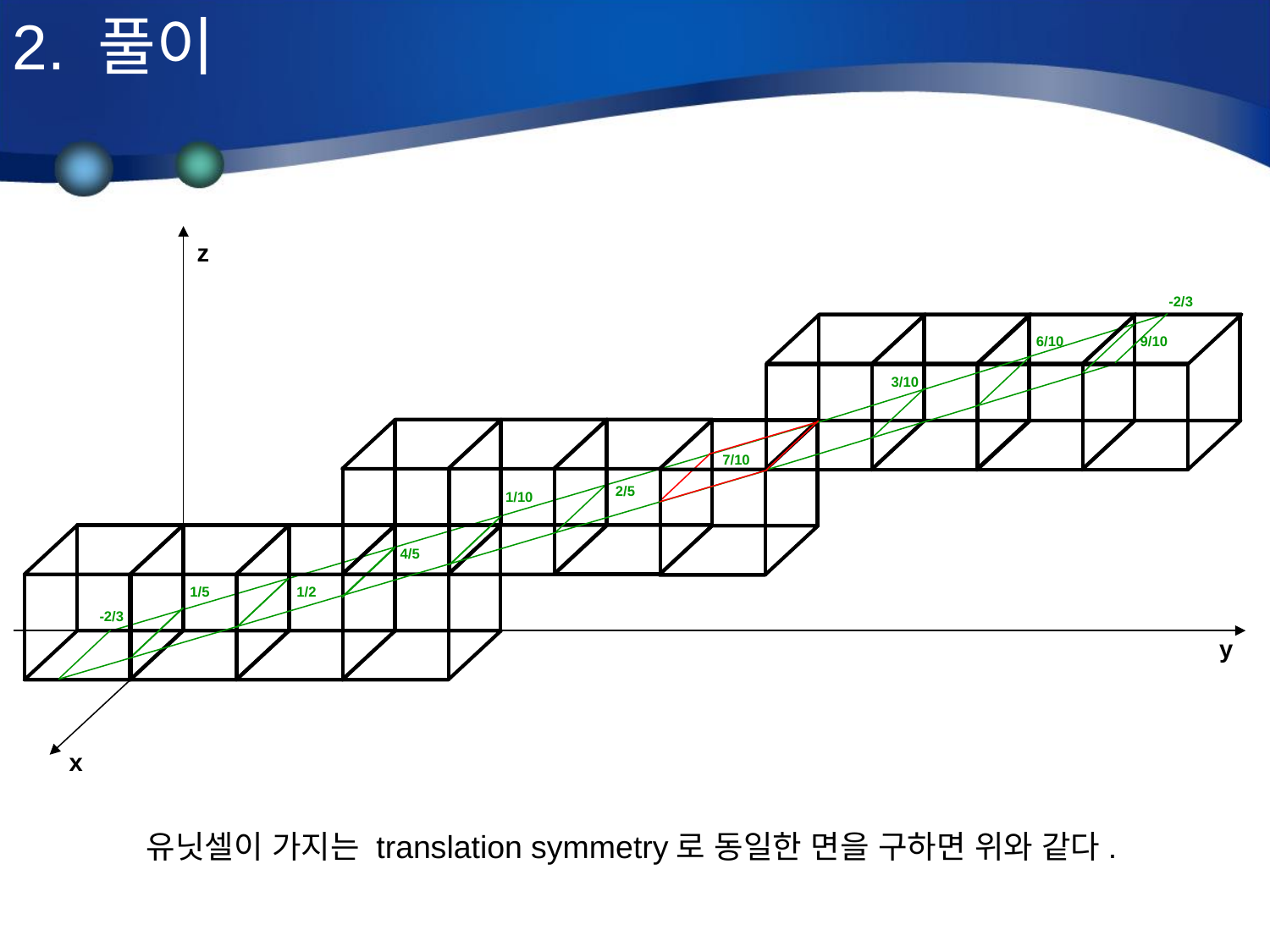

2. 풀이
z

1/5
1/2
-2/3
y

x

7/10
2/5
1/10

4/5
-2/3

6/10
9/10
3/10
유닛셀이 가지는 translation symmetry로 동일한 면을 구하면 위와 같다.